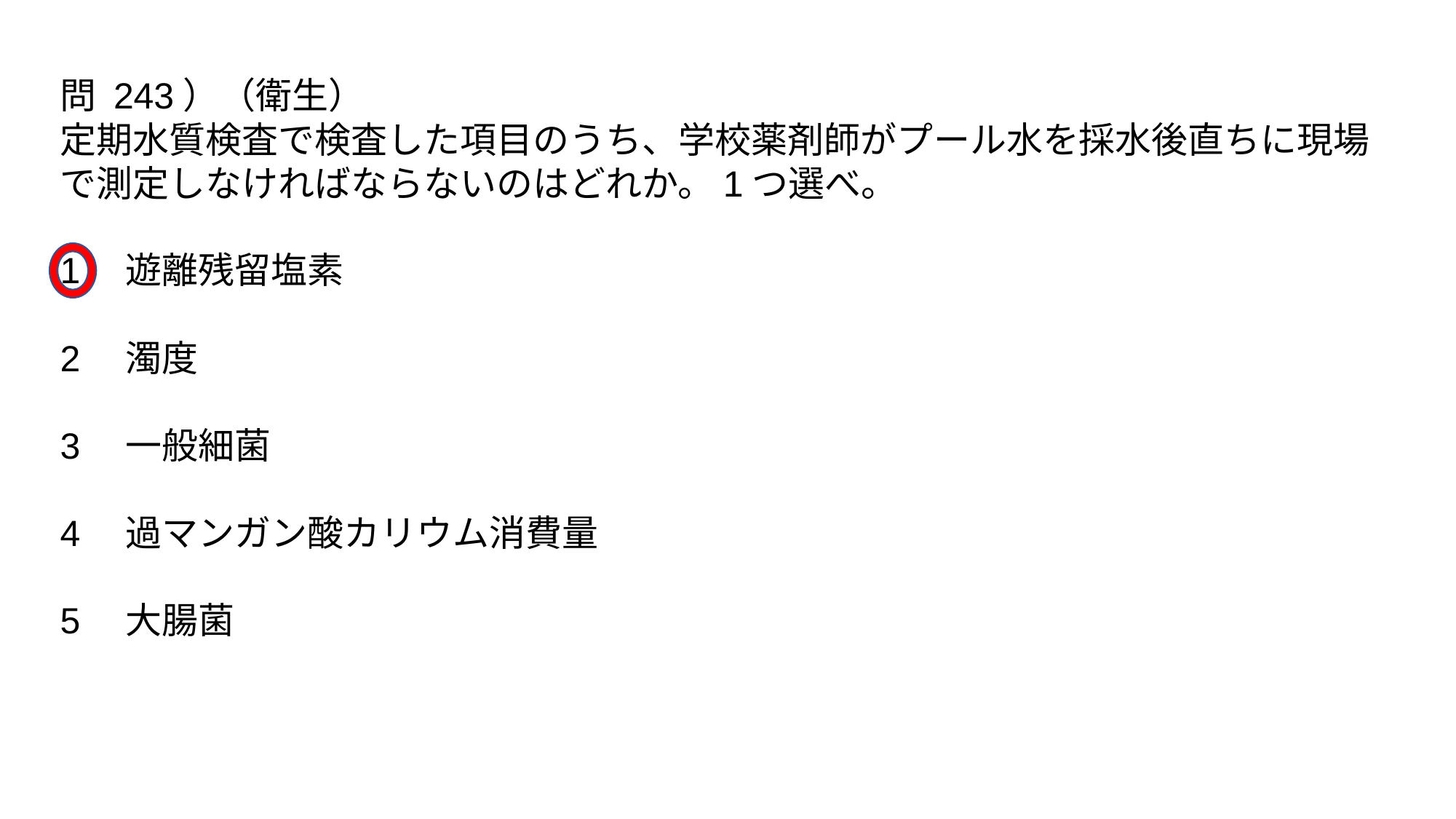

問 243）（衛生）
定期水質検査で検査した項目のうち、学校薬剤師がプール水を採水後直ちに現場
で測定しなければならないのはどれか。1つ選べ。

1　遊離残留塩素

2　濁度

3　一般細菌

4　過マンガン酸カリウム消費量

5　大腸菌